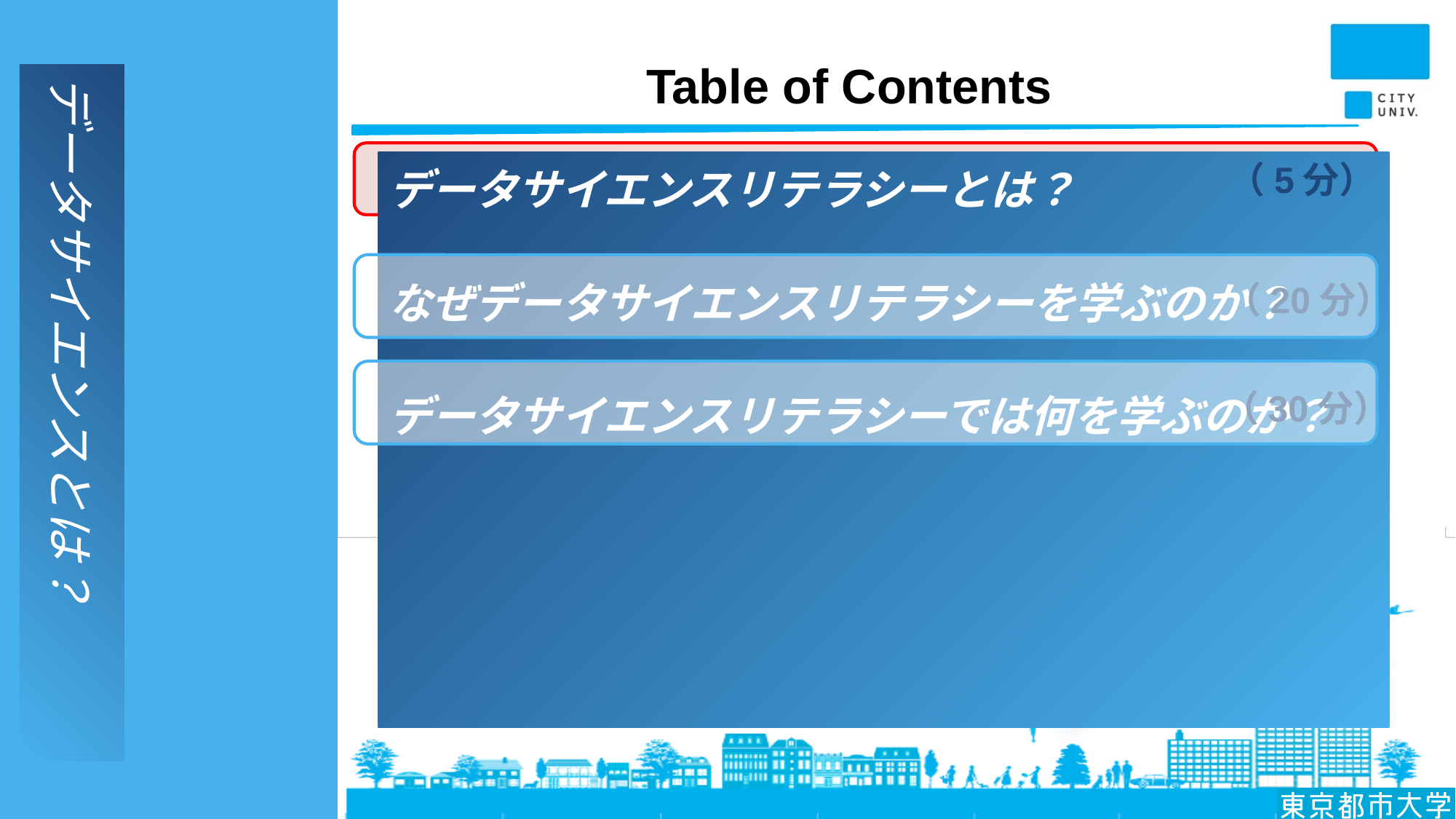

# Table of Contents

（5分）
データサイエンスリテラシーとは？

なぜデータサイエンスリテラシーを学ぶのか？

データサイエンスリテラシーでは何を学ぶのか？

（20分）
データサイエンスとは？

（30分）